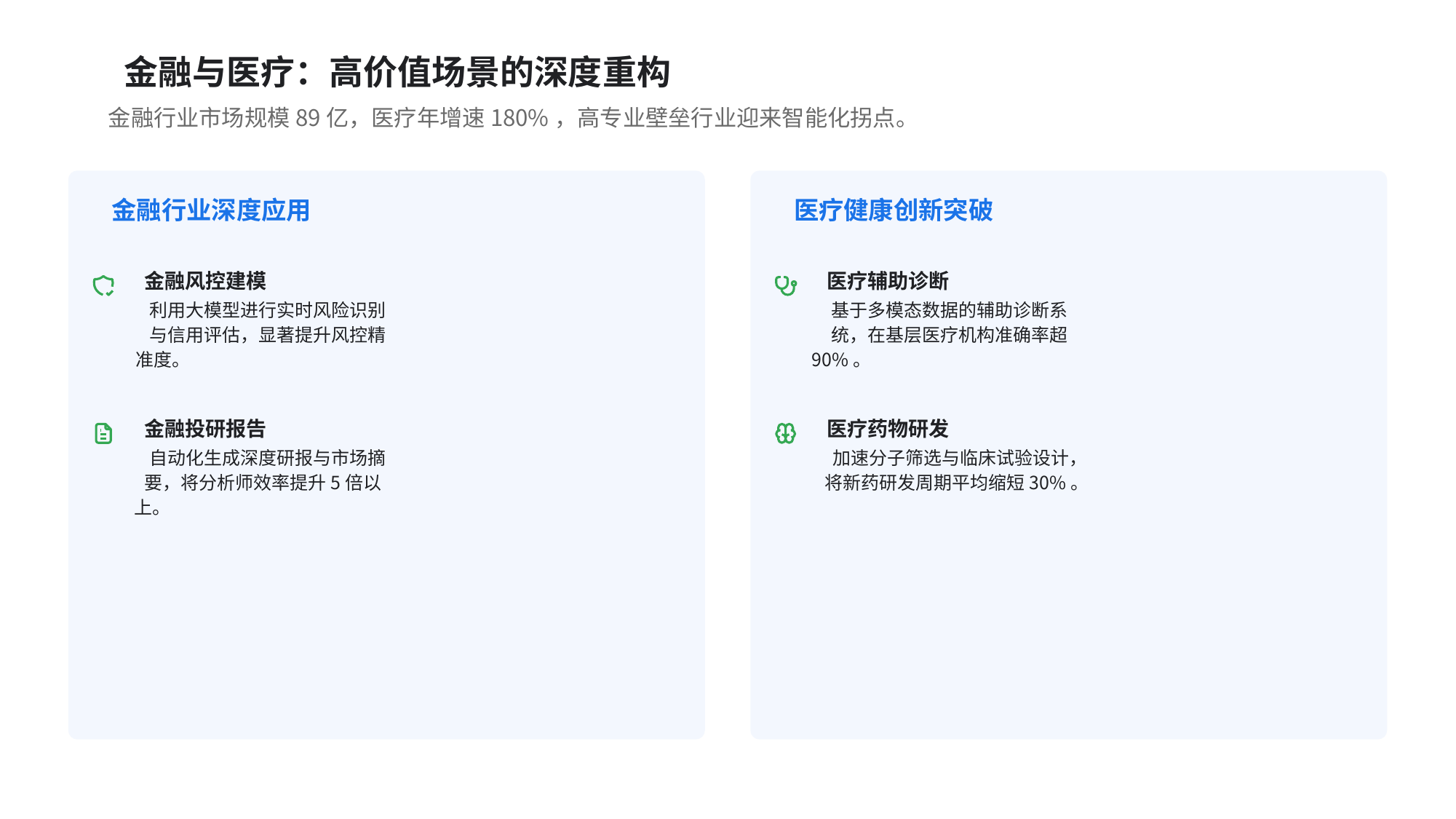

金融与医疗：高价值场景的深度重构
金融行业市场规模89亿，医疗年增速180%，高专业壁垒行业迎来智能化拐点。

金融行业深度应用
金融风控建模

利用大模型进行实时风险识别
与信用评估，显著提升风控精
准度。
金融投研报告

自动化生成深度研报与市场摘
要，将分析师效率提升5倍以
上。

医疗健康创新突破
医疗辅助诊断

基于多模态数据的辅助诊断系
统，在基层医疗机构准确率超
90%。
医疗药物研发

加速分子筛选与临床试验设计，
将新药研发周期平均缩短30%。